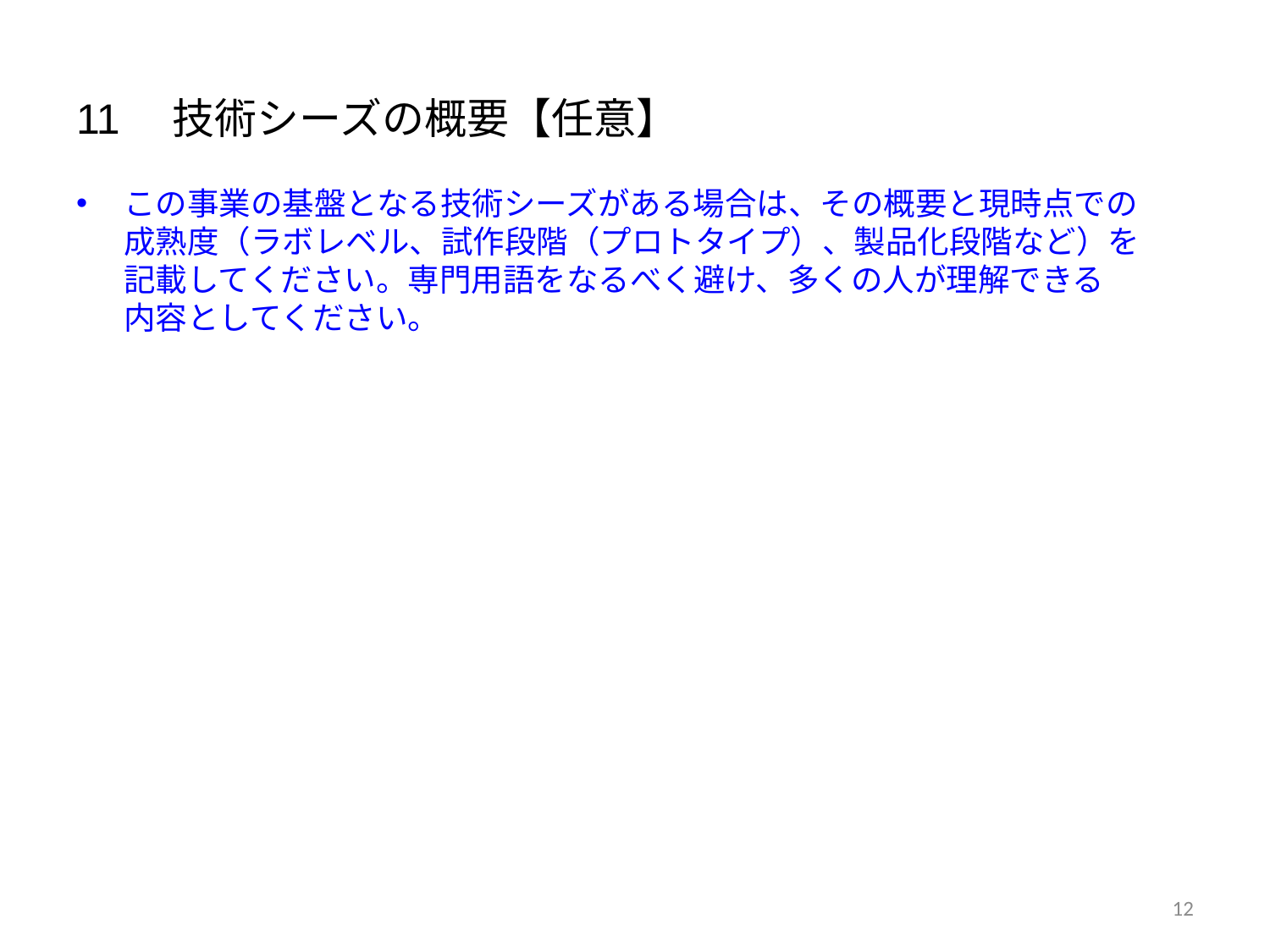

# 11　技術シーズの概要【任意】
この事業の基盤となる技術シーズがある場合は、その概要と現時点での
成熟度（ラボレベル、試作段階（プロトタイプ）、製品化段階など）を
記載してください。専門用語をなるべく避け、多くの人が理解できる
内容としてください。
12